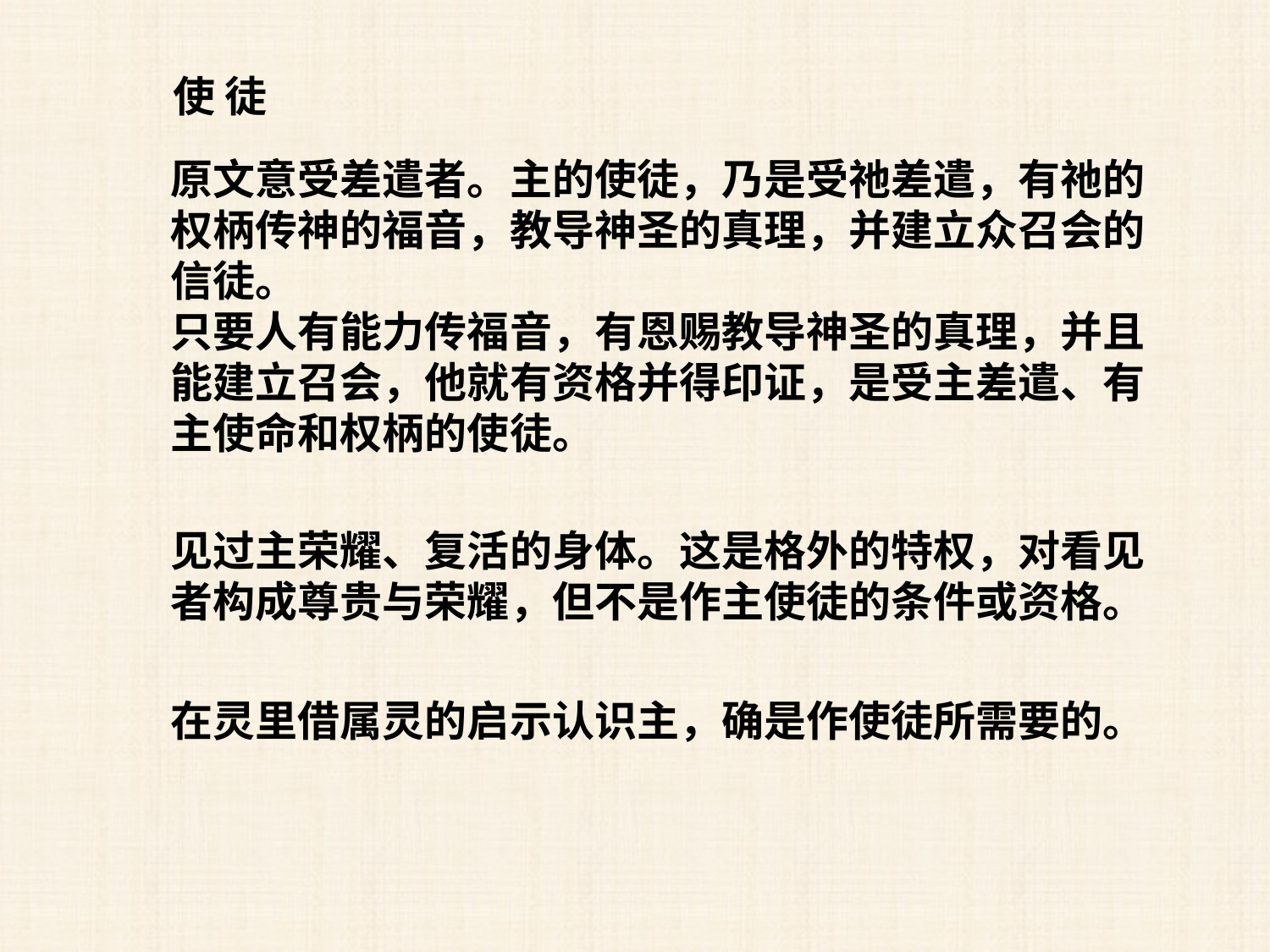

使 徒
原文意受差遣者。主的使徒，乃是受祂差遣，有祂的权柄传神的福音，教导神圣的真理，并建立众召会的信徒。
只要人有能力传福音，有恩赐教导神圣的真理，并且能建立召会，他就有资格并得印证，是受主差遣、有主使命和权柄的使徒。
见过主荣耀、复活的身体。这是格外的特权，对看见者构成尊贵与荣耀，但不是作主使徒的条件或资格。
在灵里借属灵的启示认识主，确是作使徒所需要的。